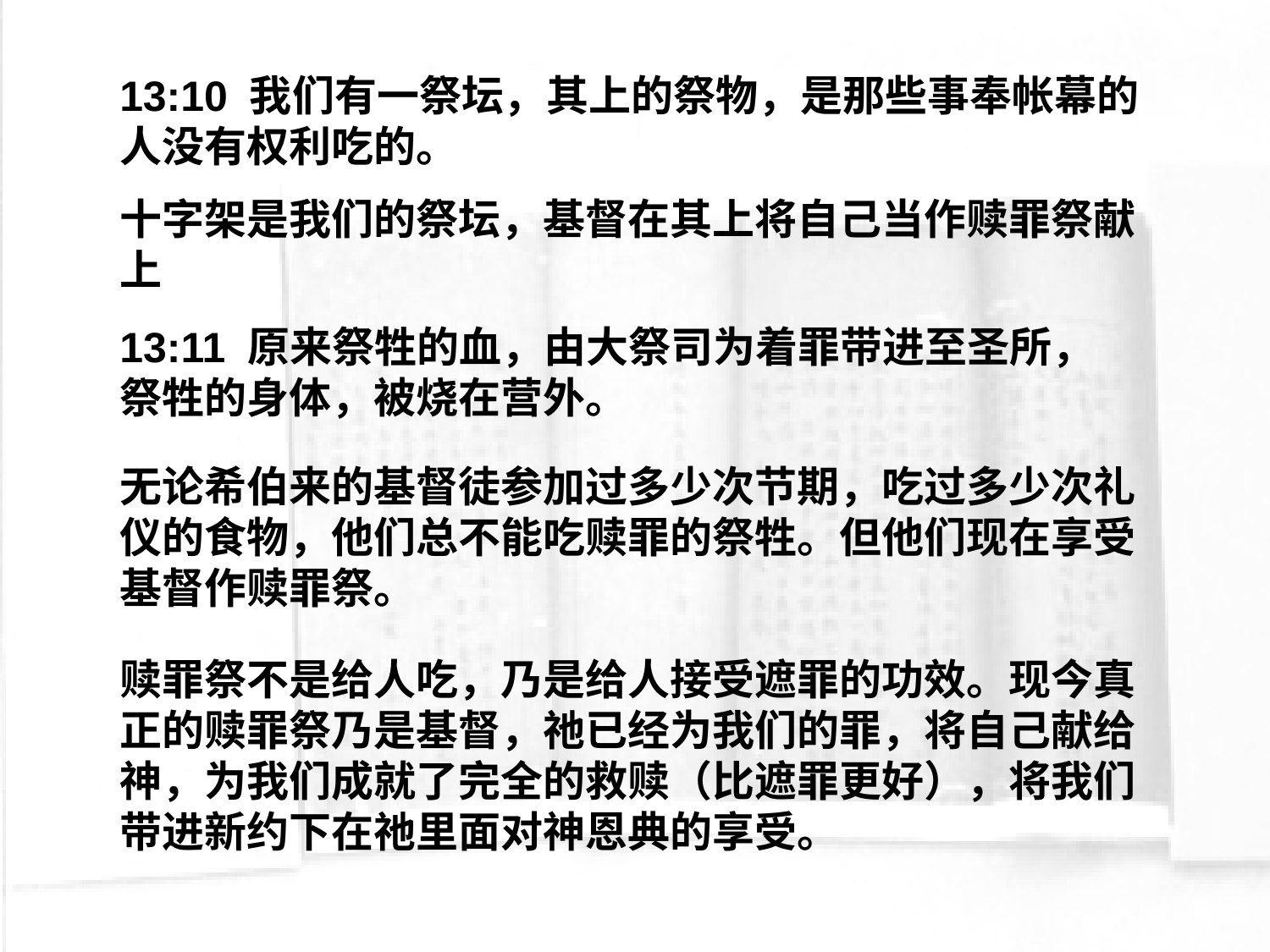

13:10 我们有一祭坛，其上的祭物，是那些事奉帐幕的人没有权利吃的。
十字架是我们的祭坛，基督在其上将自己当作赎罪祭献上
13:11 原来祭牲的血，由大祭司为着罪带进至圣所，祭牲的身体，被烧在营外。
无论希伯来的基督徒参加过多少次节期，吃过多少次礼仪的食物，他们总不能吃赎罪的祭牲。但他们现在享受基督作赎罪祭。
赎罪祭不是给人吃，乃是给人接受遮罪的功效。现今真正的赎罪祭乃是基督，祂已经为我们的罪，将自己献给神，为我们成就了完全的救赎（比遮罪更好），将我们带进新约下在祂里面对神恩典的享受。